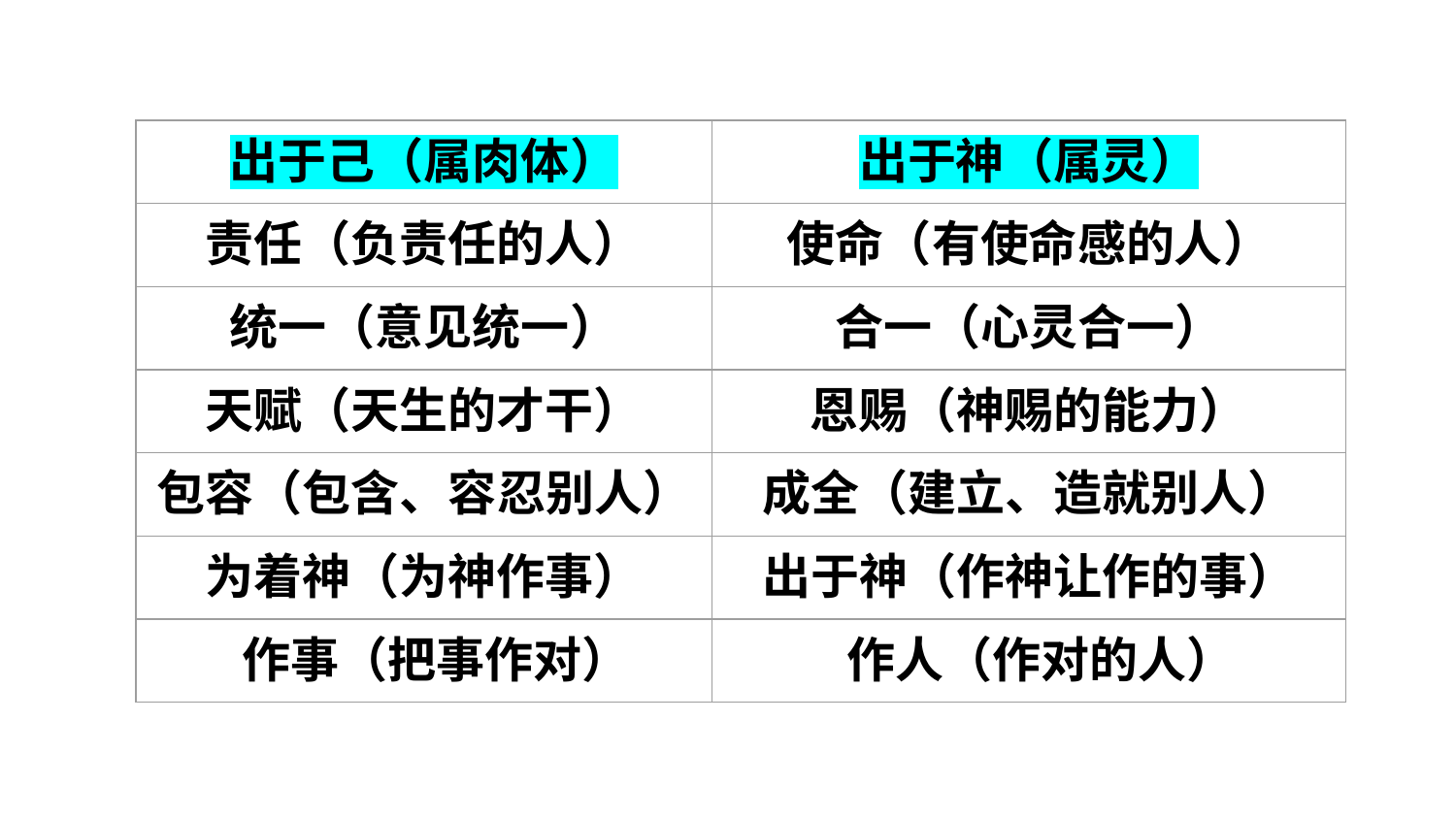

#
| 出于己（属肉体） | 出于神（属灵） |
| --- | --- |
| 责任（负责任的人） | 使命（有使命感的人） |
| 统一（意见统一） | 合一（心灵合一） |
| 天赋（天生的才干） | 恩赐（神赐的能力） |
| 包容（包含、容忍别人） | 成全（建立、造就别人） |
| 为着神（为神作事） | 出于神（作神让作的事） |
| 作事（把事作对） | 作人（作对的人） |